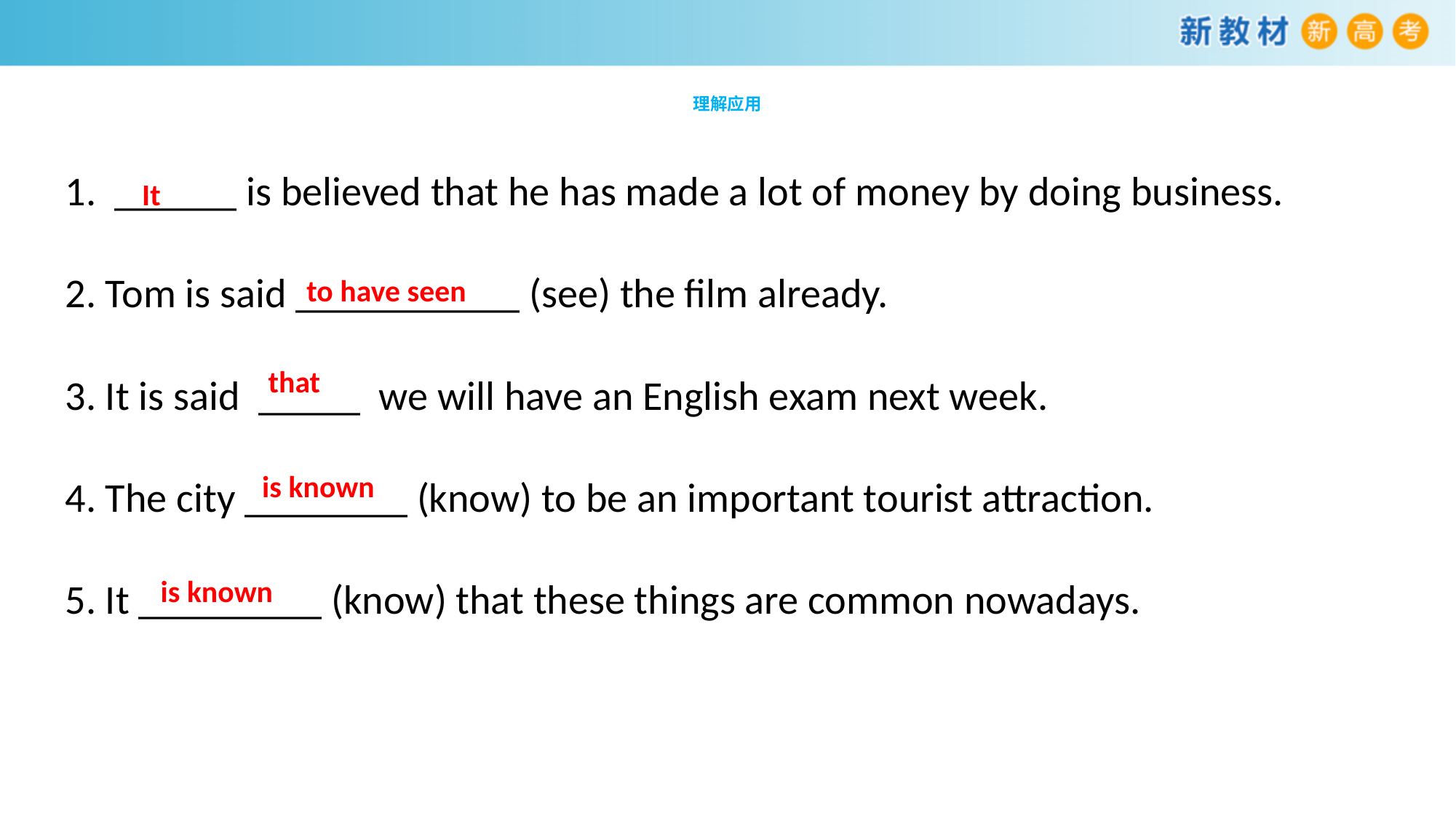

# 理解应用
1.  ______ is believed that he has made a lot of money by doing business.

2. Tom is said ___________ (see) the film already.

3. It is said  _____  we will have an English exam next week.

4. The city ________ (know) to be an important tourist attraction.

5. It _________ (know) that these things are common nowadays.

  It
to have seen
that
 is known
 is known